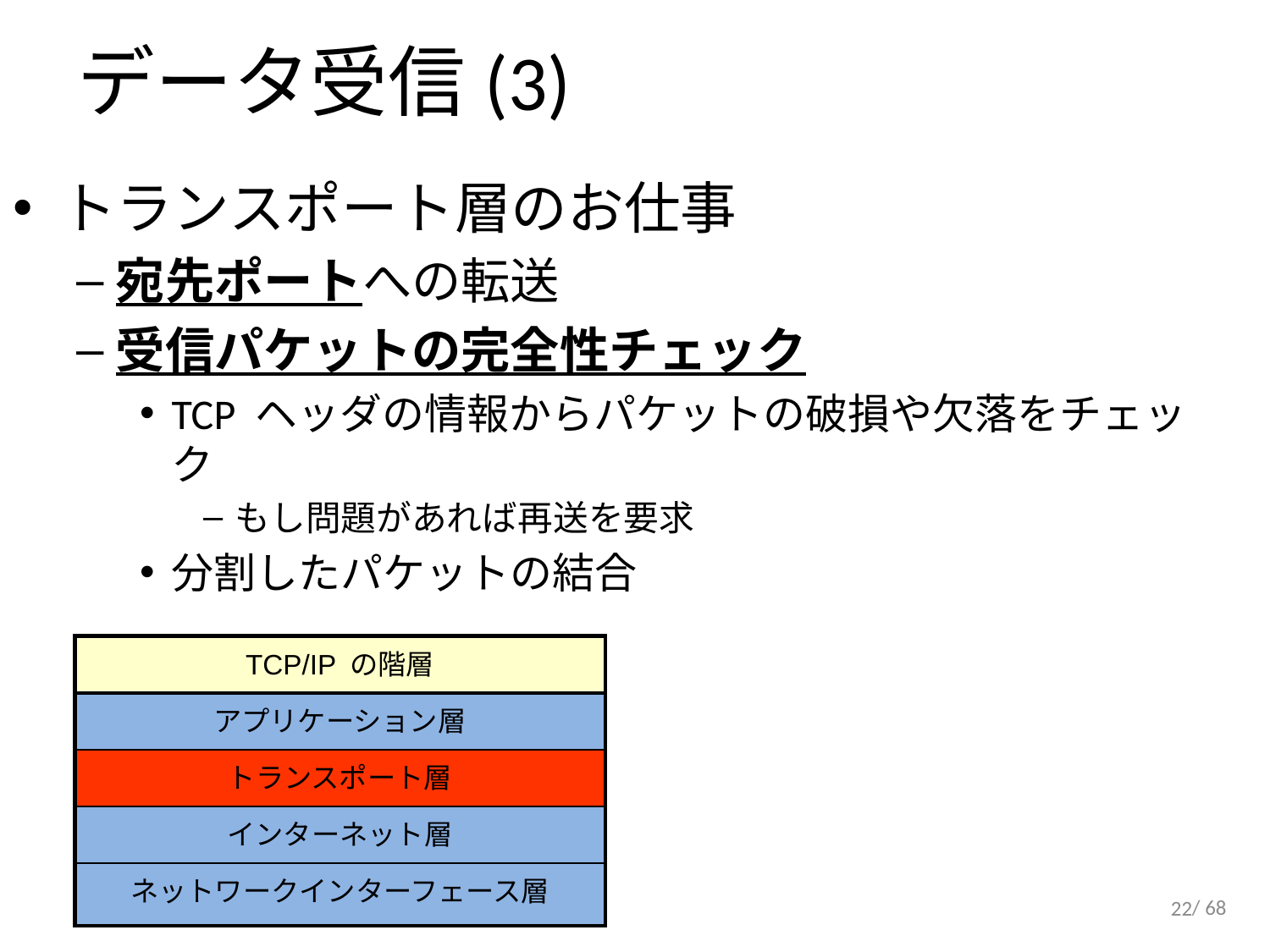

# データ受信(3)
トランスポート層のお仕事
宛先ポートへの転送
受信パケットの完全性チェック
TCP ヘッダの情報からパケットの破損や欠落をチェック
もし問題があれば再送を要求
分割したパケットの結合

| TCP/IP の階層 |
| --- |
| アプリケーション層 |
| トランスポート層 |
| インターネット層 |
| ネットワークインターフェース層 |
22